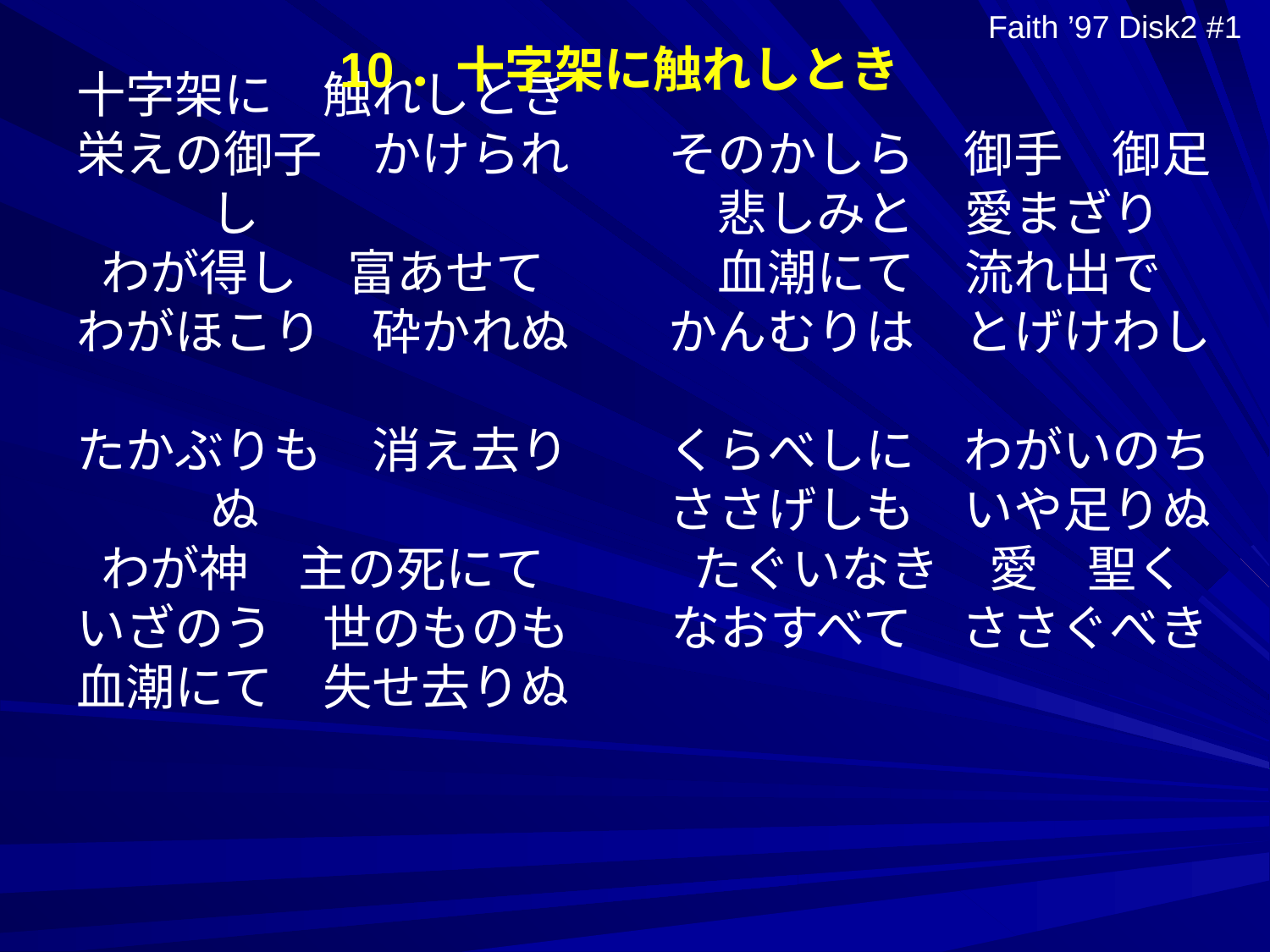

10．十字架に触れしとき
Faith ’97 Disk2 #1
十字架に　触れしとき
栄えの御子　かけられし
わが得し　富あせて
わがほこり　砕かれぬ

たかぶりも　消え去りぬ
わが神　主の死にて
いざのう　世のものも
血潮にて　失せ去りぬ

そのかしら　御手　御足
悲しみと　愛まざり
血潮にて　流れ出で
かんむりは　とげけわし

くらべしに　わがいのち
ささげしも　いや足りぬ
たぐいなき　愛　聖く
なおすべて　ささぐべき